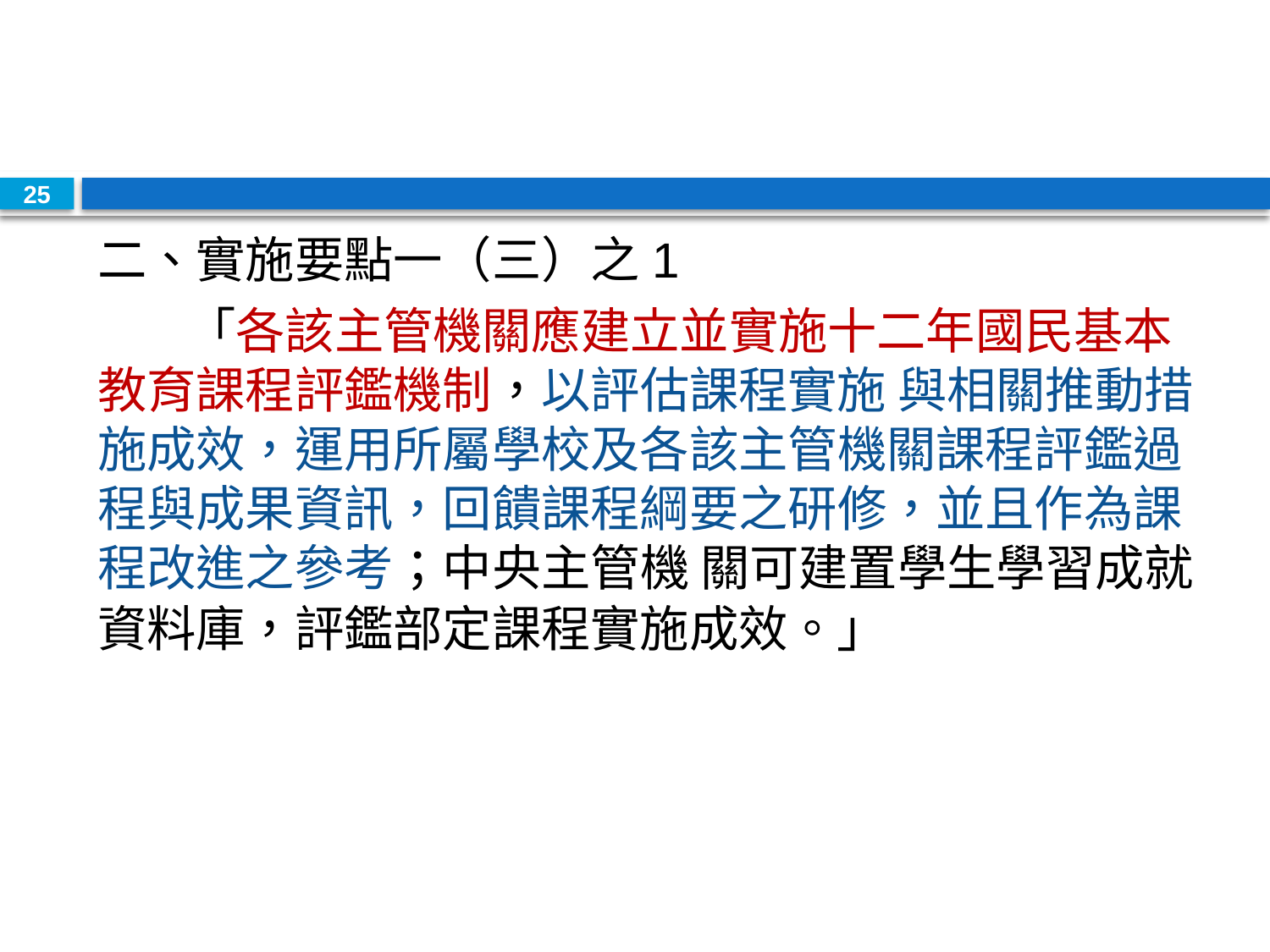

#
25
二、實施要點一（三）之1
       「各該主管機關應建立並實施十二年國民基本教育課程評鑑機制，以評估課程實施 與相關推動措施成效，運用所屬學校及各該主管機關課程評鑑過程與成果資訊，回饋課程綱要之研修，並且作為課程改進之參考；中央主管機 關可建置學生學習成就資料庫，評鑑部定課程實施成效。」